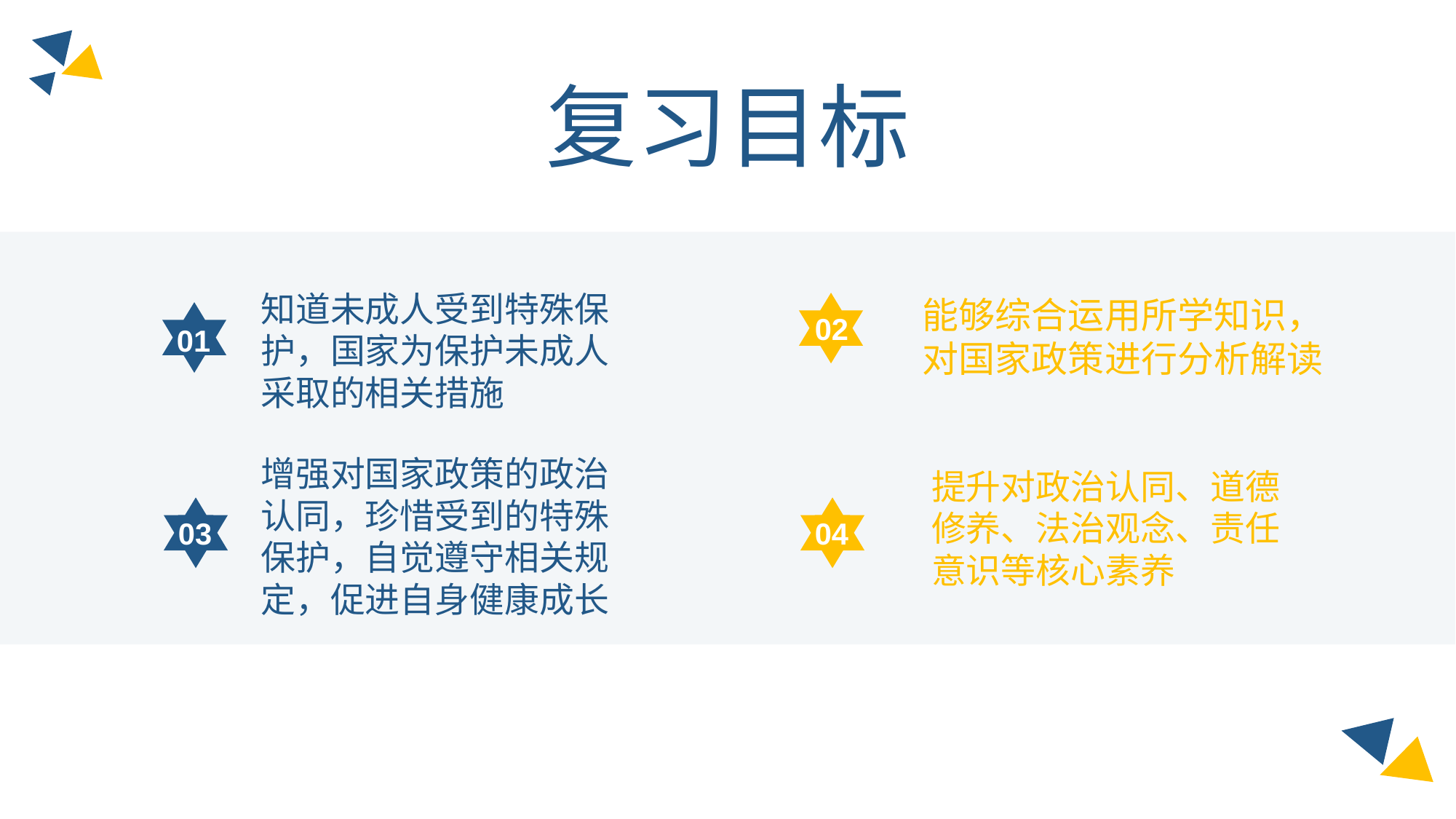

复习目标

能够综合运用所学知识，对国家政策进行分析解读
知道未成人受到特殊保护，国家为保护未成人采取的相关措施

02
01
增强对国家政策的政治认同，珍惜受到的特殊保护，自觉遵守相关规定，促进自身健康成长

提升对政治认同、道德修养、法治观念、责任意识等核心素养

04
03